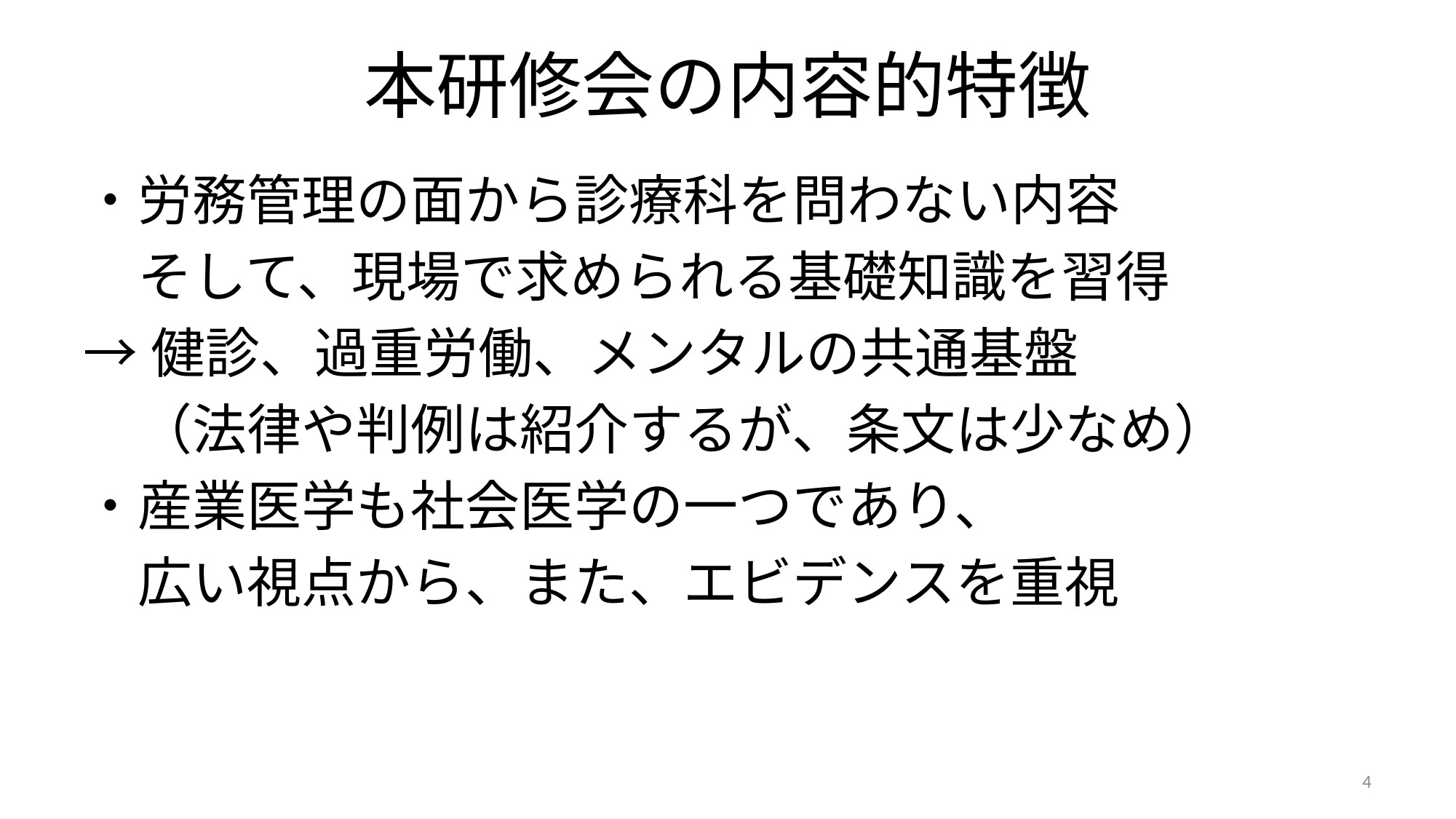

# 本研修会の内容的特徴
・労務管理の面から診療科を問わない内容
　そして、現場で求められる基礎知識を習得
→健診、過重労働、メンタルの共通基盤
　（法律や判例は紹介するが、条文は少なめ）
・産業医学も社会医学の一つであり、
　広い視点から、また、エビデンスを重視
4